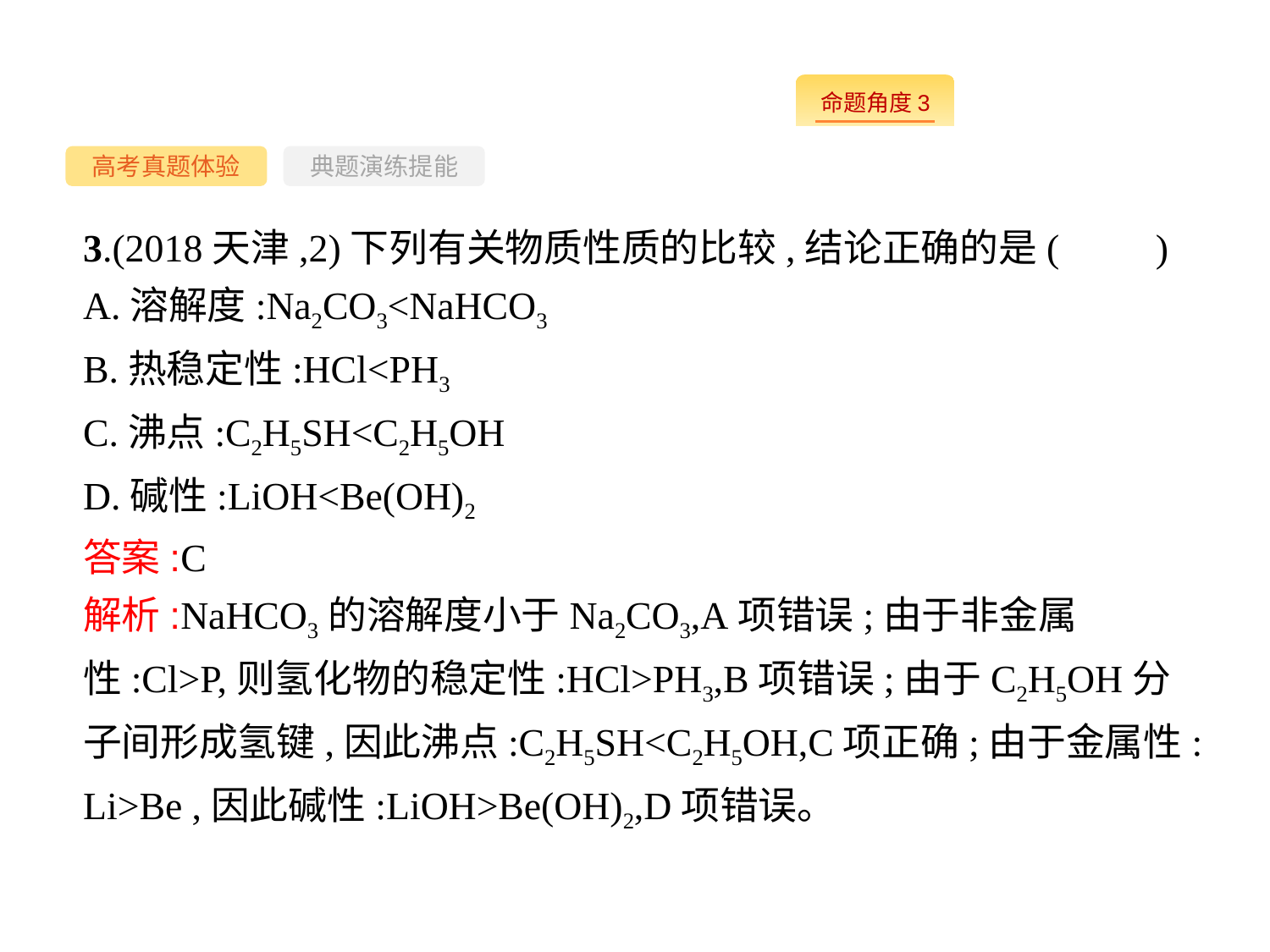

-78-
高考真题体验
典题演练提能
3.(2018天津,2)下列有关物质性质的比较,结论正确的是(　　)
A.溶解度:Na2CO3<NaHCO3
B.热稳定性:HCl<PH3
C.沸点:C2H5SH<C2H5OH
D.碱性:LiOH<Be(OH)2
答案:C
解析:NaHCO3的溶解度小于Na2CO3,A项错误;由于非金属性:Cl>P,则氢化物的稳定性:HCl>PH3,B项错误;由于C2H5OH分子间形成氢键,因此沸点:C2H5SH<C2H5OH,C项正确;由于金属性:Li>Be ,因此碱性:LiOH>Be(OH)2,D项错误。